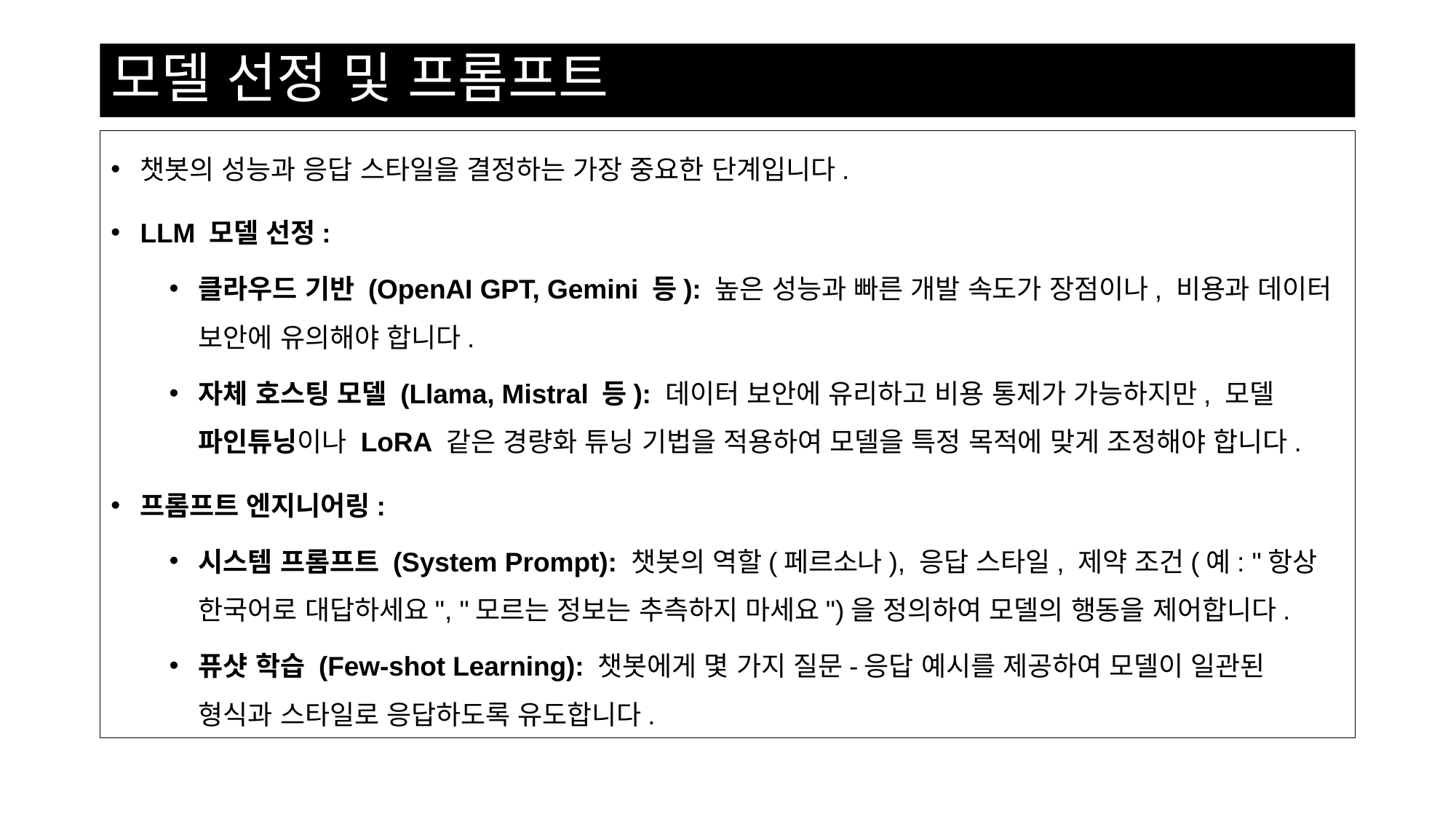

# 모델 선정 및 프롬프트
챗봇의 성능과 응답 스타일을 결정하는 가장 중요한 단계입니다.
LLM 모델 선정:
클라우드 기반 (OpenAI GPT, Gemini 등): 높은 성능과 빠른 개발 속도가 장점이나, 비용과 데이터 보안에 유의해야 합니다.
자체 호스팅 모델 (Llama, Mistral 등): 데이터 보안에 유리하고 비용 통제가 가능하지만, 모델 파인튜닝이나 LoRA 같은 경량화 튜닝 기법을 적용하여 모델을 특정 목적에 맞게 조정해야 합니다.
프롬프트 엔지니어링:
시스템 프롬프트 (System Prompt): 챗봇의 역할(페르소나), 응답 스타일, 제약 조건(예: "항상 한국어로 대답하세요", "모르는 정보는 추측하지 마세요")을 정의하여 모델의 행동을 제어합니다.
퓨샷 학습 (Few-shot Learning): 챗봇에게 몇 가지 질문-응답 예시를 제공하여 모델이 일관된 형식과 스타일로 응답하도록 유도합니다.